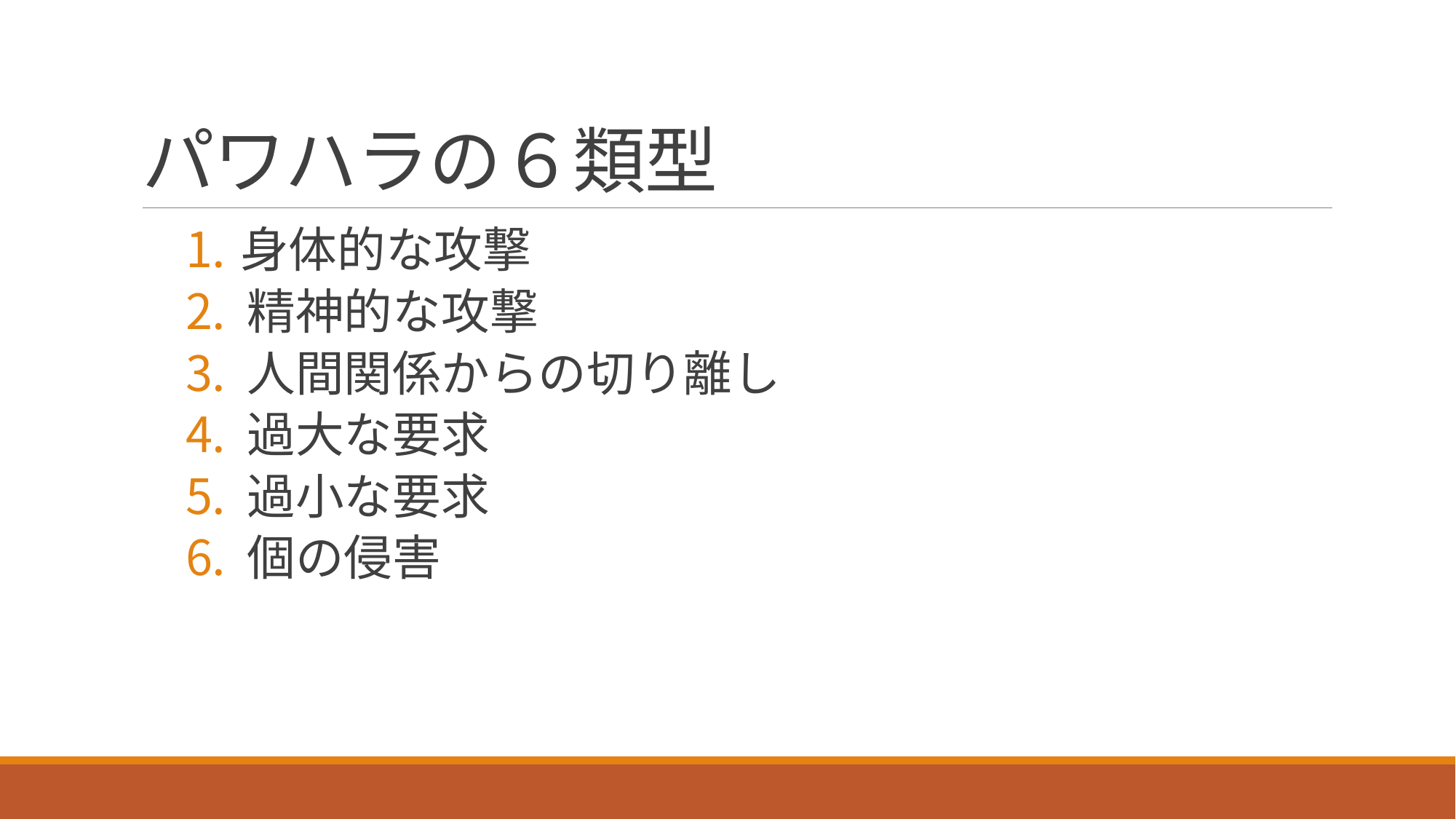

# パワハラの６類型
身体的な攻撃
精神的な攻撃
人間関係からの切り離し
過大な要求
過小な要求
個の侵害